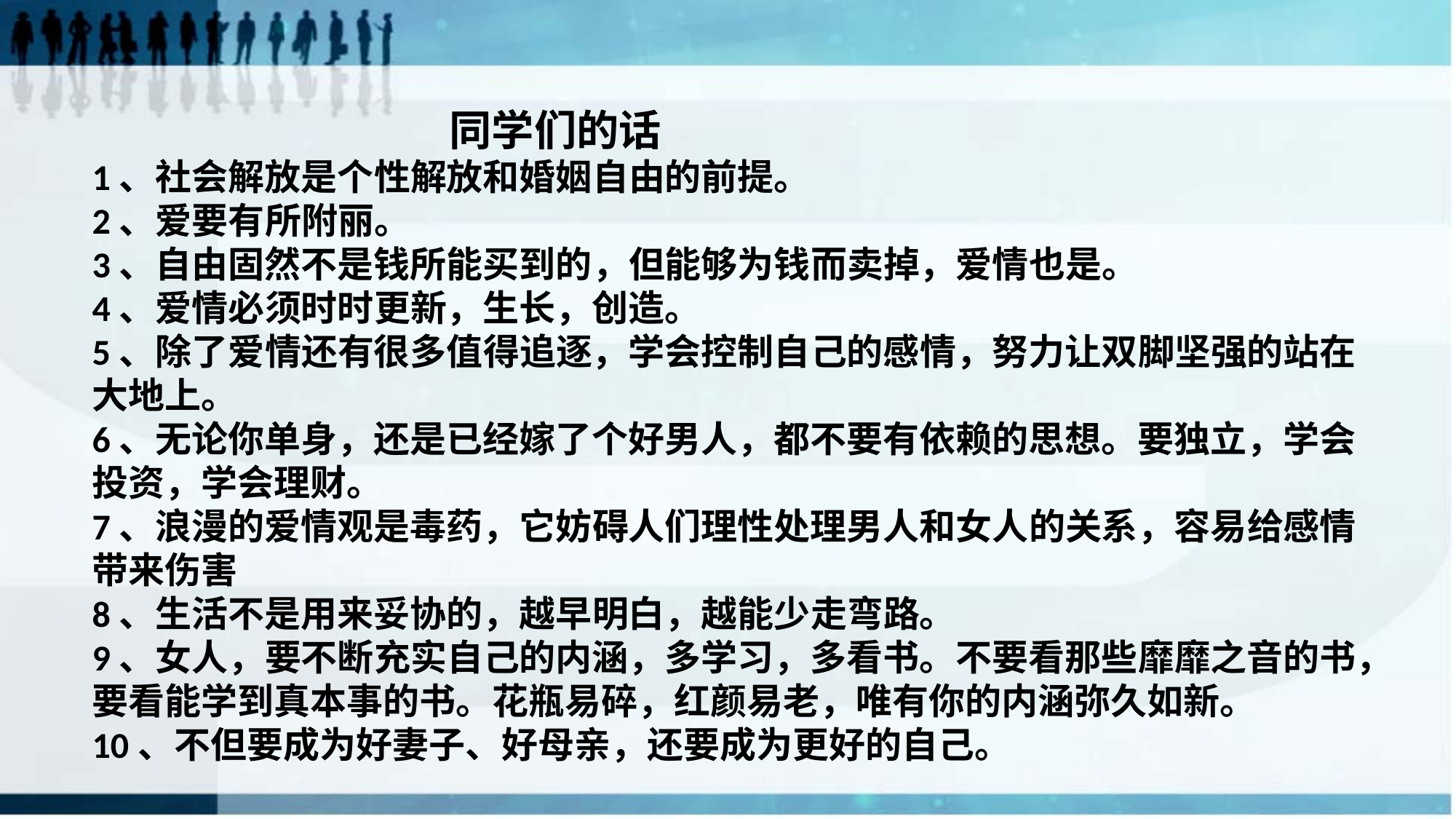

同学们的话
1、社会解放是个性解放和婚姻自由的前提。
2、爱要有所附丽。
3、自由固然不是钱所能买到的，但能够为钱而卖掉，爱情也是。
4、爱情必须时时更新，生长，创造。
5、除了爱情还有很多值得追逐，学会控制自己的感情，努力让双脚坚强的站在大地上。
6、无论你单身，还是已经嫁了个好男人，都不要有依赖的思想。要独立，学会投资，学会理财。
7、浪漫的爱情观是毒药，它妨碍人们理性处理男人和女人的关系，容易给感情带来伤害
8、生活不是用来妥协的，越早明白，越能少走弯路。
9、女人，要不断充实自己的内涵，多学习，多看书。不要看那些靡靡之音的书，要看能学到真本事的书。花瓶易碎，红颜易老，唯有你的内涵弥久如新。
10、不但要成为好妻子、好母亲，还要成为更好的自己。